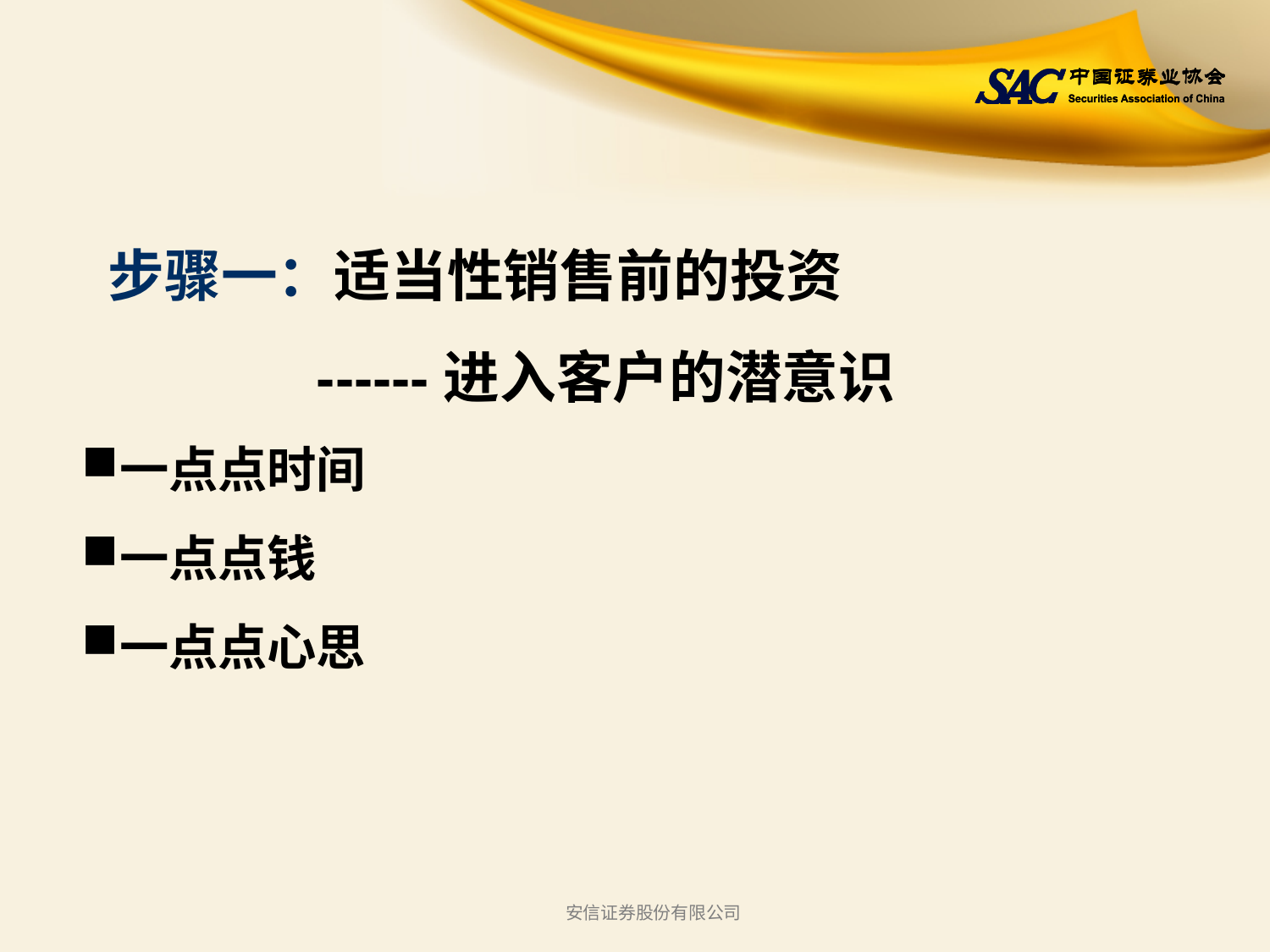

步骤一：适当性销售前的投资
               ------进入客户的潜意识
一点点时间
一点点钱
一点点心思